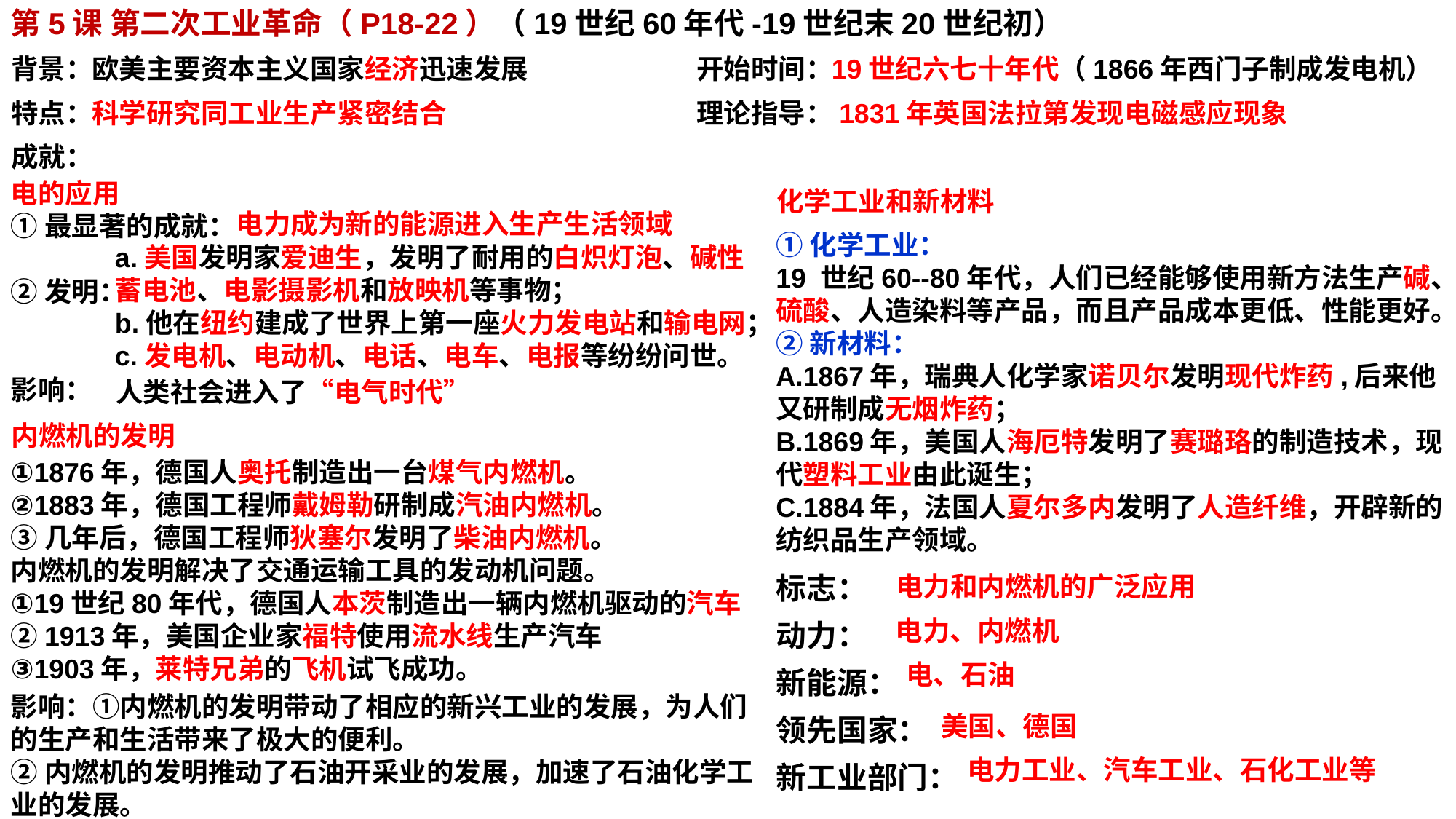

第5课 第二次工业革命（P18-22）（19世纪60年代-19世纪末20世纪初）
背景：
欧美主要资本主义国家经济迅速发展
开始时间：
19世纪六七十年代（1866年西门子制成发电机）
特点：
科学研究同工业生产紧密结合
理论指导：
1831年英国法拉第发现电磁感应现象
成就：
电的应用
①最显著的成就：

②发明：

影响：
化学工业和新材料
电力成为新的能源进入生产生活领域
①化学工业：
19 世纪60--80年代，人们已经能够使用新方法生产碱、硫酸、人造染料等产品，而且产品成本更低、性能更好。
②新材料：
A.1867年，瑞典人化学家诺贝尔发明现代炸药,后来他又研制成无烟炸药；
B.1869年，美国人海厄特发明了赛璐珞的制造技术，现代塑料工业由此诞生；
C.1884年，法国人夏尔多内发明了人造纤维，开辟新的纺织品生产领域。
a.美国发明家爱迪生，发明了耐用的白炽灯泡、碱性蓄电池、电影摄影机和放映机等事物；
b.他在纽约建成了世界上第一座火力发电站和输电网；
c.发电机、电动机、电话、电车、电报等纷纷问世。
人类社会进入了“电气时代”
内燃机的发明
①1876年，德国人奥托制造出一台煤气内燃机。
②1883年，德国工程师戴姆勒研制成汽油内燃机。
③几年后，德国工程师狄塞尔发明了柴油内燃机。
内燃机的发明解决了交通运输工具的发动机问题。
①19世纪80年代，德国人本茨制造出一辆内燃机驱动的汽车②1913年，美国企业家福特使用流水线生产汽车
③1903年，莱特兄弟的飞机试飞成功。
标志：
动力：
新能源：
领先国家：
新工业部门：
电力和内燃机的广泛应用
电力、内燃机
电、石油
影响：①内燃机的发明带动了相应的新兴工业的发展，为人们的生产和生活带来了极大的便利。
②内燃机的发明推动了石油开采业的发展，加速了石油化学工业的发展。
美国、德国
电力工业、汽车工业、石化工业等